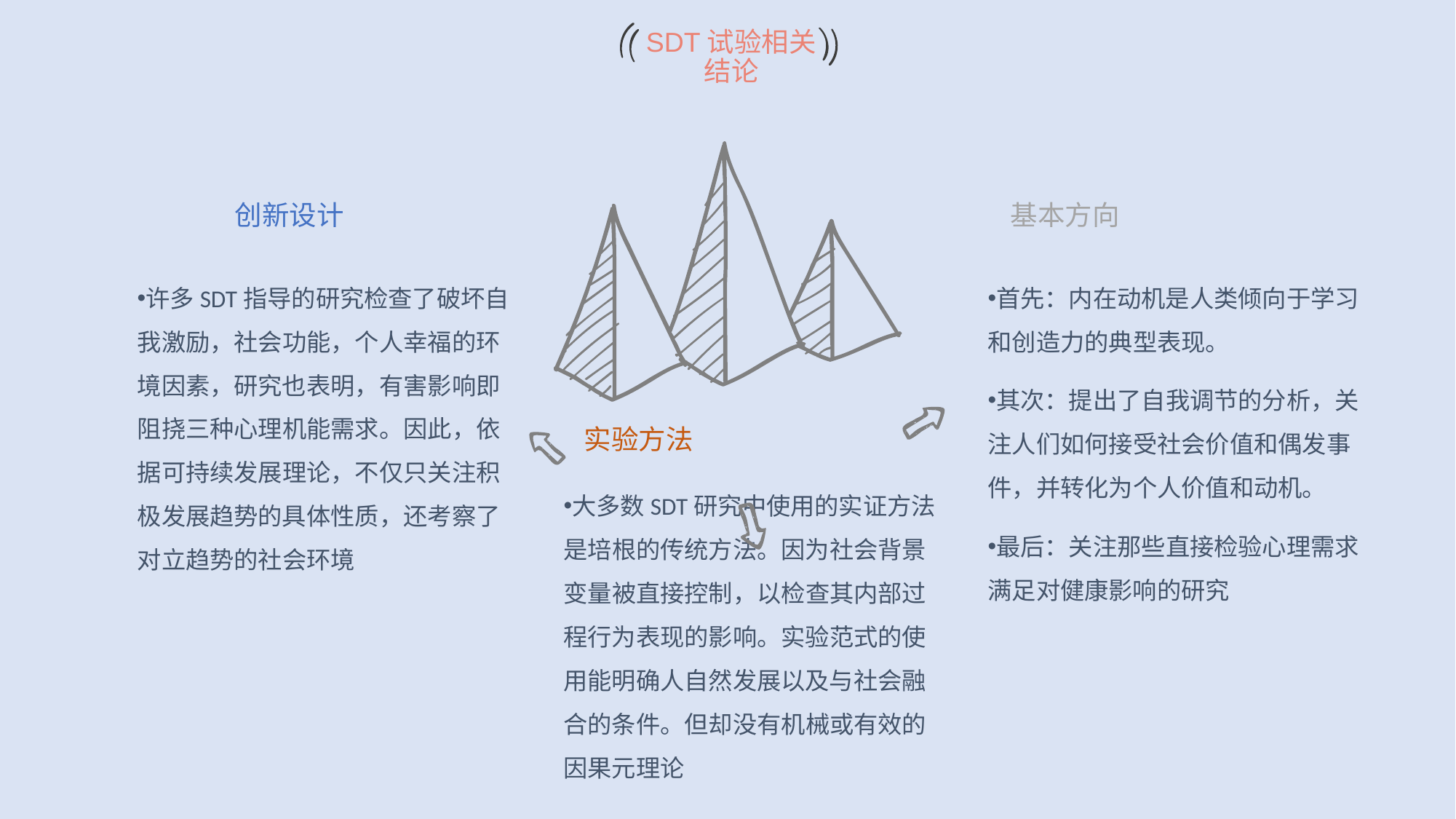

SDT试验相关结论

基本方向
创新设计
许多SDT指导的研究检查了破坏自我激励，社会功能，个人幸福的环境因素，研究也表明，有害影响即阻挠三种心理机能需求。因此，依据可持续发展理论，不仅只关注积极发展趋势的具体性质，还考察了对立趋势的社会环境
首先：内在动机是人类倾向于学习和创造力的典型表现。
其次：提出了自我调节的分析，关注人们如何接受社会价值和偶发事件，并转化为个人价值和动机。
最后：关注那些直接检验心理需求满足对健康影响的研究

实验方法

大多数SDT研究中使用的实证方法是培根的传统方法。因为社会背景变量被直接控制，以检查其内部过程行为表现的影响。实验范式的使用能明确人自然发展以及与社会融合的条件。但却没有机械或有效的因果元理论